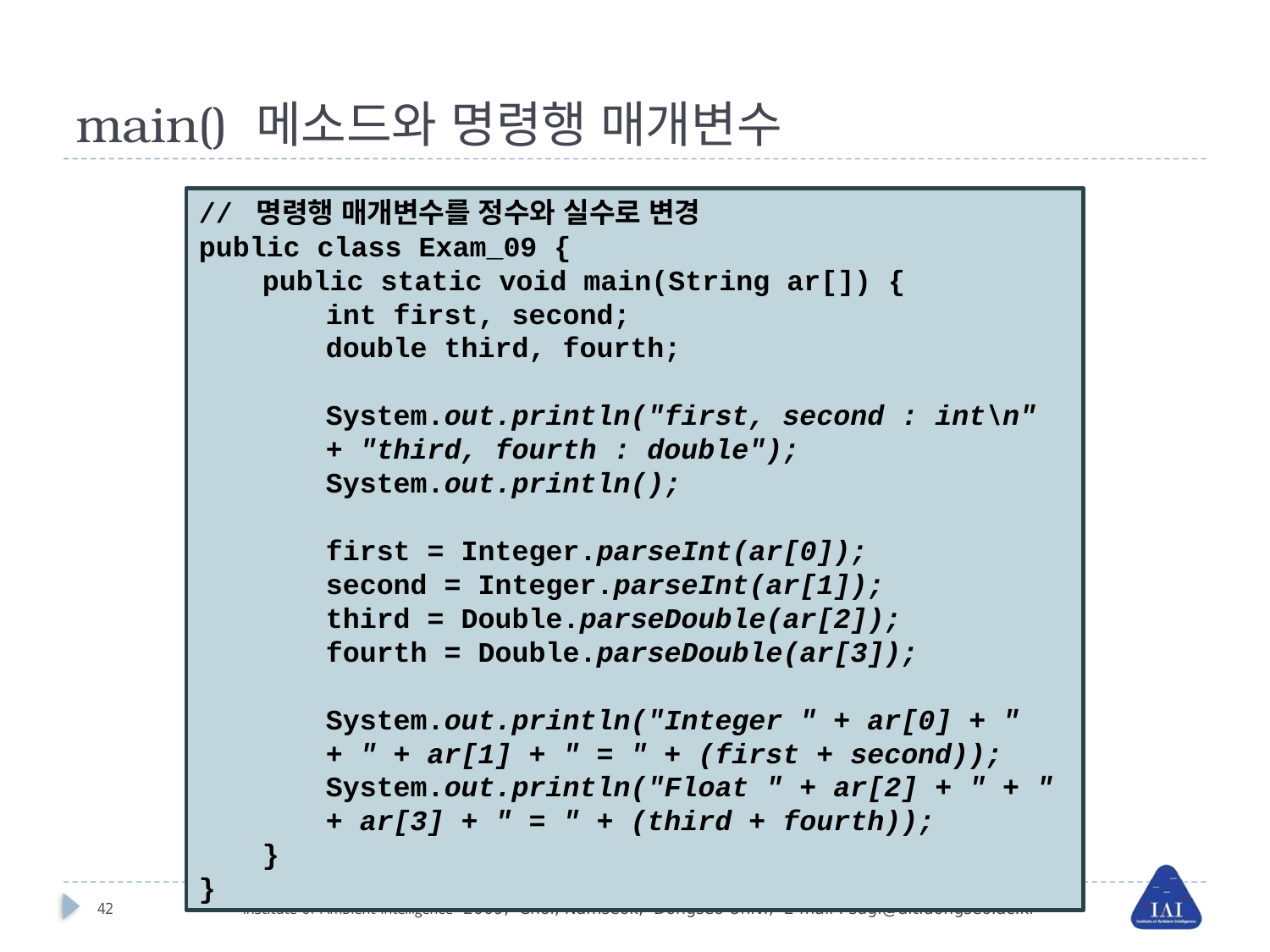

# main() 메소드와 명령행 매개변수

// 명령행 매개변수를 정수와 실수로 변경
public class Exam_09 {
public static void main(String ar[]) {
int first, second;
double third, fourth;

System.out.println("first, second : int\n"
+ "third, fourth : double");
System.out.println();

first = Integer.parseInt(ar[0]);
second = Integer.parseInt(ar[1]);
third = Double.parseDouble(ar[2]);
fourth = Double.parseDouble(ar[3]);

System.out.println("Integer " + ar[0] + "
+ " + ar[1] + " = " + (first + second));
System.out.println("Float " + ar[2] + " + "
+ ar[3] + " = " + (third + fourth));
}
}